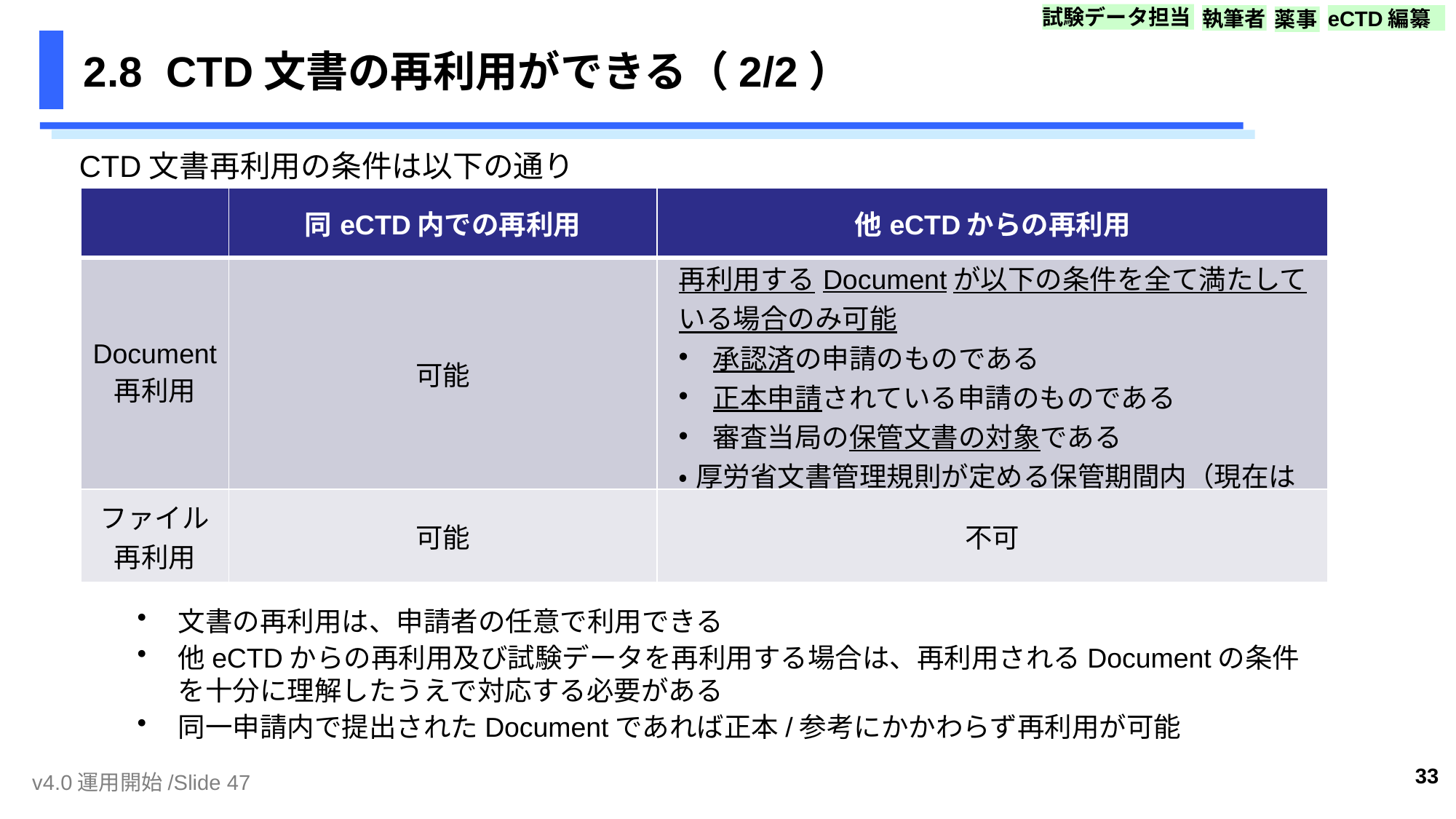

試験データ担当
執筆者
eCTD編纂
薬事
# 2.8  CTD文書の再利用ができる（2/2）
CTD文書再利用の条件は以下の通り
|  | 同eCTD内での再利用 | 他eCTDからの再利用 |
| --- | --- | --- |
| Document 再利用 | 可能 | 再利用するDocumentが以下の条件を全て満たしている場合のみ可能 承認済の申請のものである 正本申請されている申請のものである 審査当局の保管文書の対象である •厚労省文書管理規則が定める保管期間内（現在は30年）である |
| ファイル 再利用 | 可能 | 不可 |
文書の再利用は、申請者の任意で利用できる
他eCTDからの再利用及び試験データを再利用する場合は、再利用されるDocumentの条件を十分に理解したうえで対応する必要がある
同一申請内で提出されたDocumentであれば正本/参考にかかわらず再利用が可能
33
v4.0運用開始/Slide 47